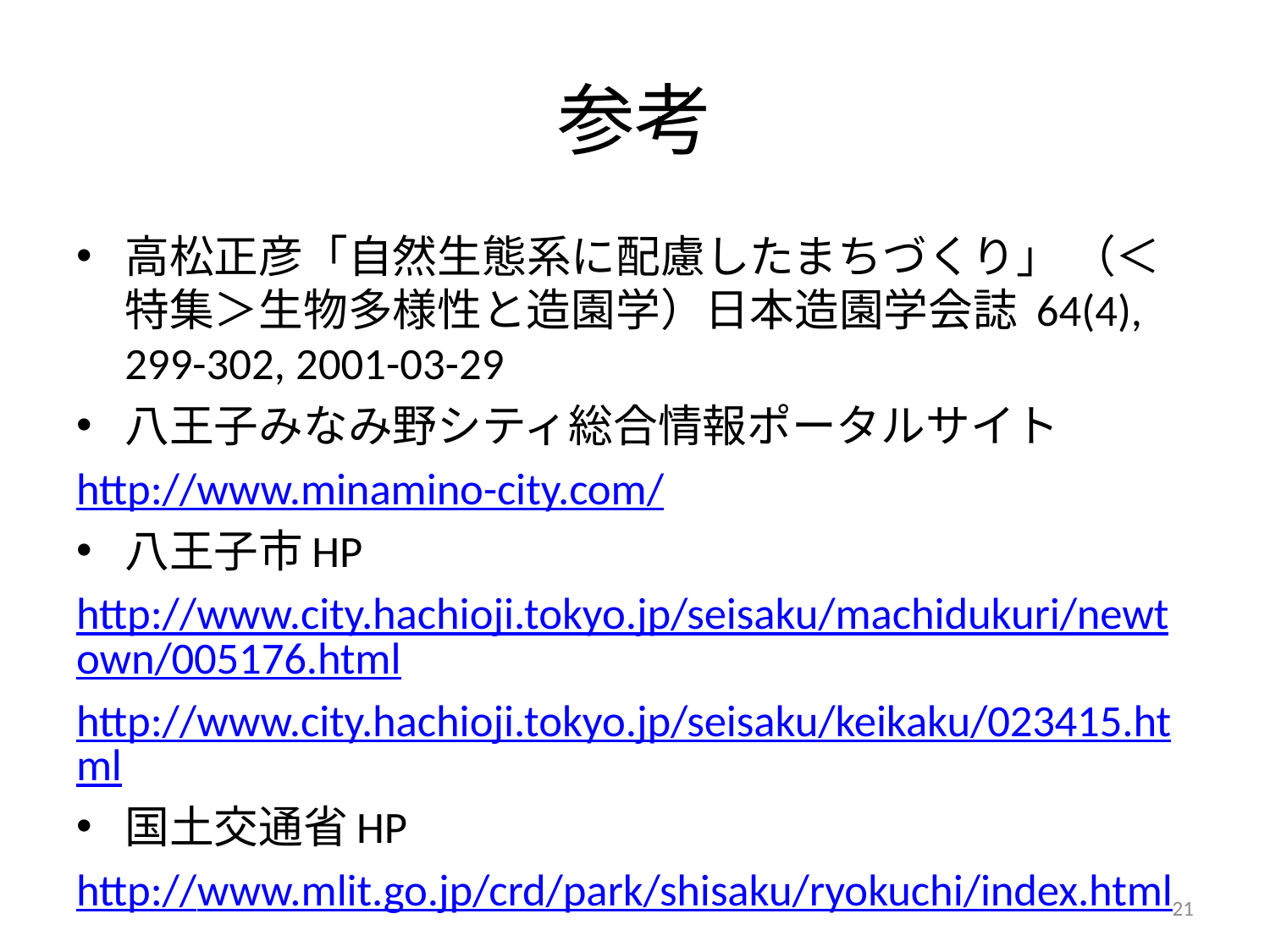

# 参考
高松正彦「自然生態系に配慮したまちづくり」 （＜特集＞生物多様性と造園学）日本造園学会誌 64(4), 299-302, 2001-03-29
八王子みなみ野シティ総合情報ポータルサイト
http://www.minamino-city.com/
八王子市HP
http://www.city.hachioji.tokyo.jp/seisaku/machidukuri/newtown/005176.html
http://www.city.hachioji.tokyo.jp/seisaku/keikaku/023415.html
国土交通省HP
http://www.mlit.go.jp/crd/park/shisaku/ryokuchi/index.html

21